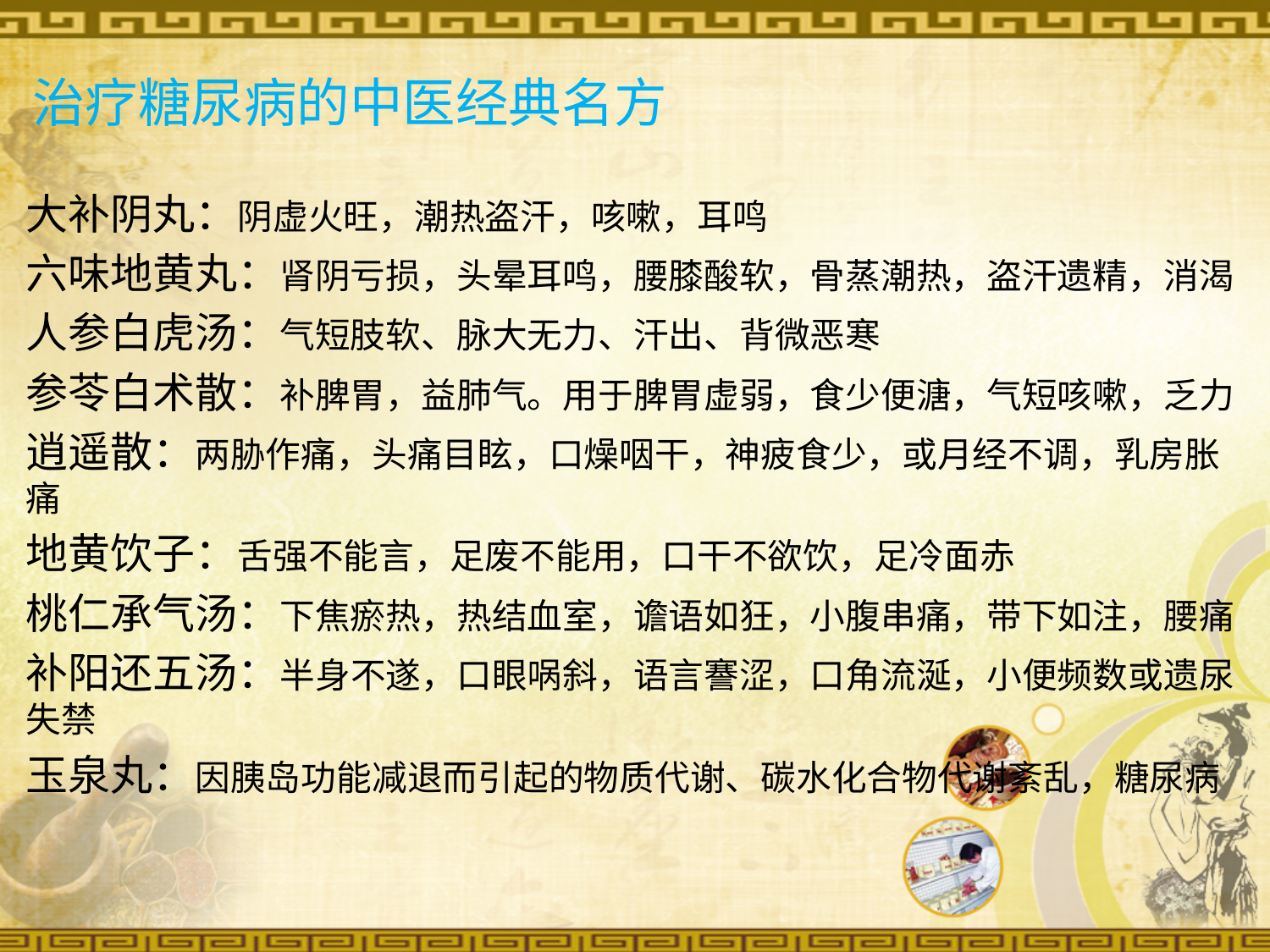

治疗糖尿病的中医经典名方
大补阴丸：阴虚火旺，潮热盗汗，咳嗽，耳鸣
六味地黄丸：肾阴亏损，头晕耳鸣，腰膝酸软，骨蒸潮热，盗汗遗精，消渴
人参白虎汤：气短肢软、脉大无力、汗出、背微恶寒
参苓白术散：补脾胃，益肺气。用于脾胃虚弱，食少便溏，气短咳嗽，乏力
逍遥散：两胁作痛，头痛目眩，口燥咽干，神疲食少，或月经不调，乳房胀痛
地黄饮子：舌强不能言，足废不能用，口干不欲饮，足冷面赤
桃仁承气汤：下焦瘀热，热结血室，谵语如狂，小腹串痛，带下如注，腰痛
补阳还五汤：半身不遂，口眼㖞斜，语言謇涩，口角流涎，小便频数或遗尿失禁
玉泉丸：因胰岛功能减退而引起的物质代谢、碳水化合物代谢紊乱，糖尿病